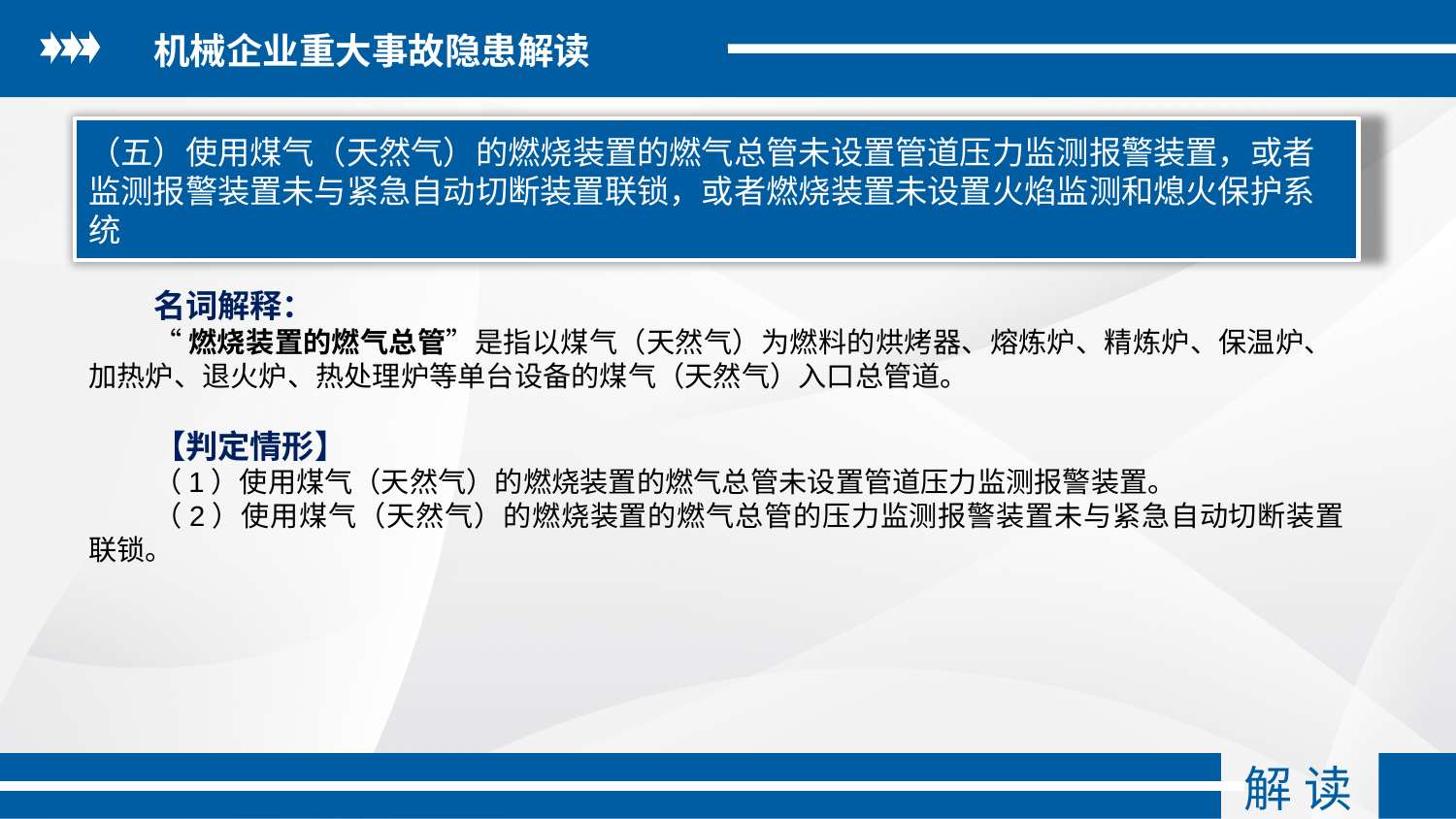

机械企业重大事故隐患解读
（五）使用煤气（天然气）的燃烧装置的燃气总管未设置管道压力监测报警装置，或者监测报警装置未与紧急自动切断装置联锁，或者燃烧装置未设置火焰监测和熄火保护系统
名词解释：
“燃烧装置的燃气总管”是指以煤气（天然气）为燃料的烘烤器、熔炼炉、精炼炉、保温炉、加热炉、退火炉、热处理炉等单台设备的煤气（天然气）入口总管道。
【判定情形】
（1）使用煤气（天然气）的燃烧装置的燃气总管未设置管道压力监测报警装置。
（2）使用煤气（天然气）的燃烧装置的燃气总管的压力监测报警装置未与紧急自动切断装置联锁。